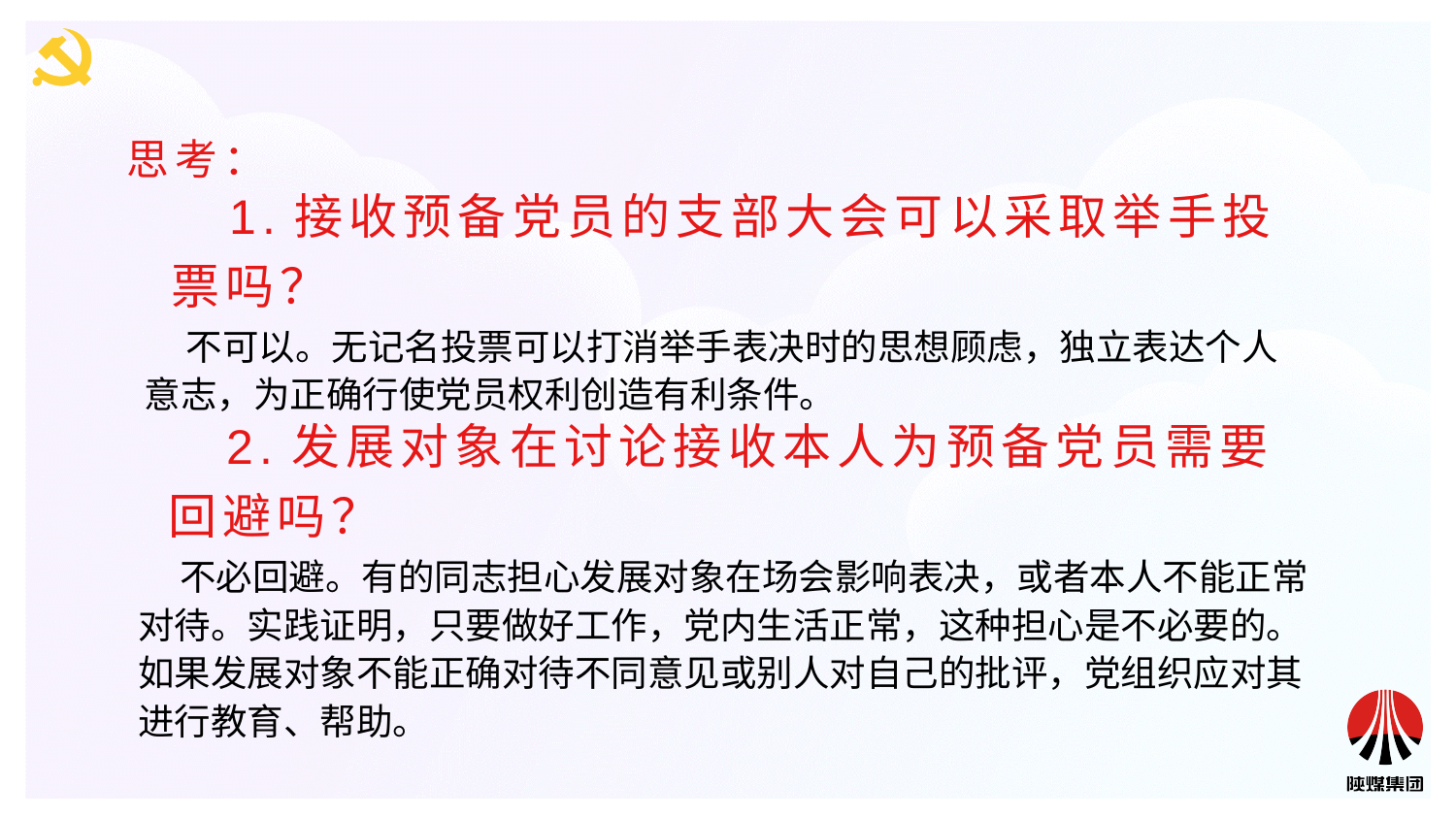

思考：
   1.接收预备党员的支部大会可以采取举手投票吗？
    不可以。无记名投票可以打消举手表决时的思想顾虑，独立表达个人意志，为正确行使党员权利创造有利条件。
   2.发展对象在讨论接收本人为预备党员需要回避吗？
    不必回避。有的同志担心发展对象在场会影响表决，或者本人不能正常对待。实践证明，只要做好工作，党内生活正常，这种担心是不必要的。如果发展对象不能正确对待不同意见或别人对自己的批评，党组织应对其进行教育、帮助。